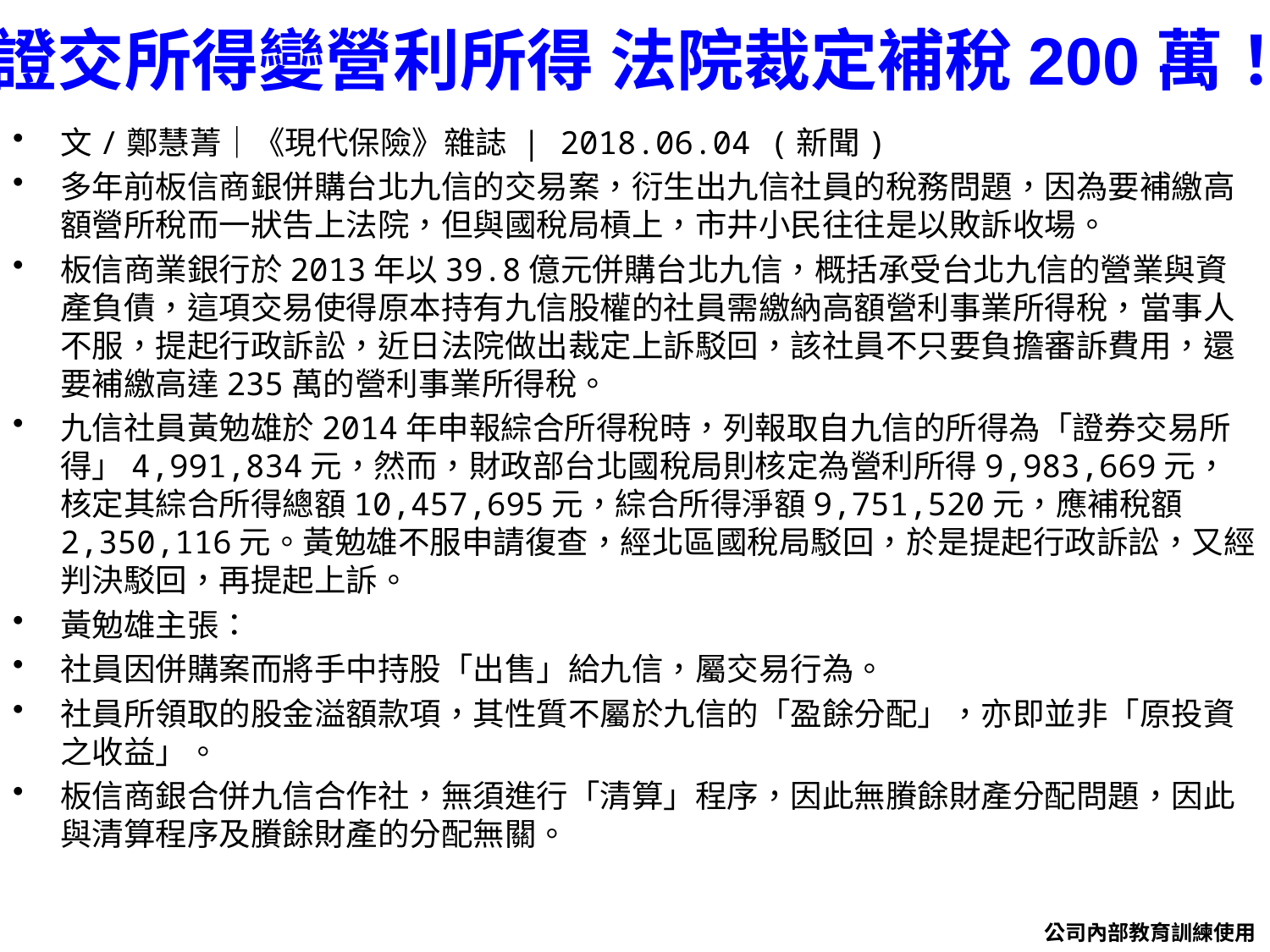

# 證交所得變營利所得 法院裁定補稅200萬！
文/鄭慧菁｜《現代保險》雜誌 | 2018.06.04 (新聞)
多年前板信商銀併購台北九信的交易案，衍生出九信社員的稅務問題，因為要補繳高額營所稅而一狀告上法院，但與國稅局槓上，市井小民往往是以敗訴收場。
板信商業銀行於2013年以39.8億元併購台北九信，概括承受台北九信的營業與資產負債，這項交易使得原本持有九信股權的社員需繳納高額營利事業所得稅，當事人不服，提起行政訴訟，近日法院做出裁定上訴駁回，該社員不只要負擔審訴費用，還要補繳高達235萬的營利事業所得稅。
九信社員黃勉雄於2014年申報綜合所得稅時，列報取自九信的所得為「證券交易所得」4,991,834元，然而，財政部台北國稅局則核定為營利所得9,983,669元，核定其綜合所得總額10,457,695元，綜合所得淨額9,751,520元，應補稅額2,350,116元。黃勉雄不服申請復查，經北區國稅局駁回，於是提起行政訴訟，又經判決駁回，再提起上訴。
黃勉雄主張：
社員因併購案而將手中持股「出售」給九信，屬交易行為。
社員所領取的股金溢額款項，其性質不屬於九信的「盈餘分配」，亦即並非「原投資之收益」。
板信商銀合併九信合作社，無須進行「清算」程序，因此無賸餘財產分配問題，因此與清算程序及賸餘財產的分配無關。

公司內部教育訓練使用